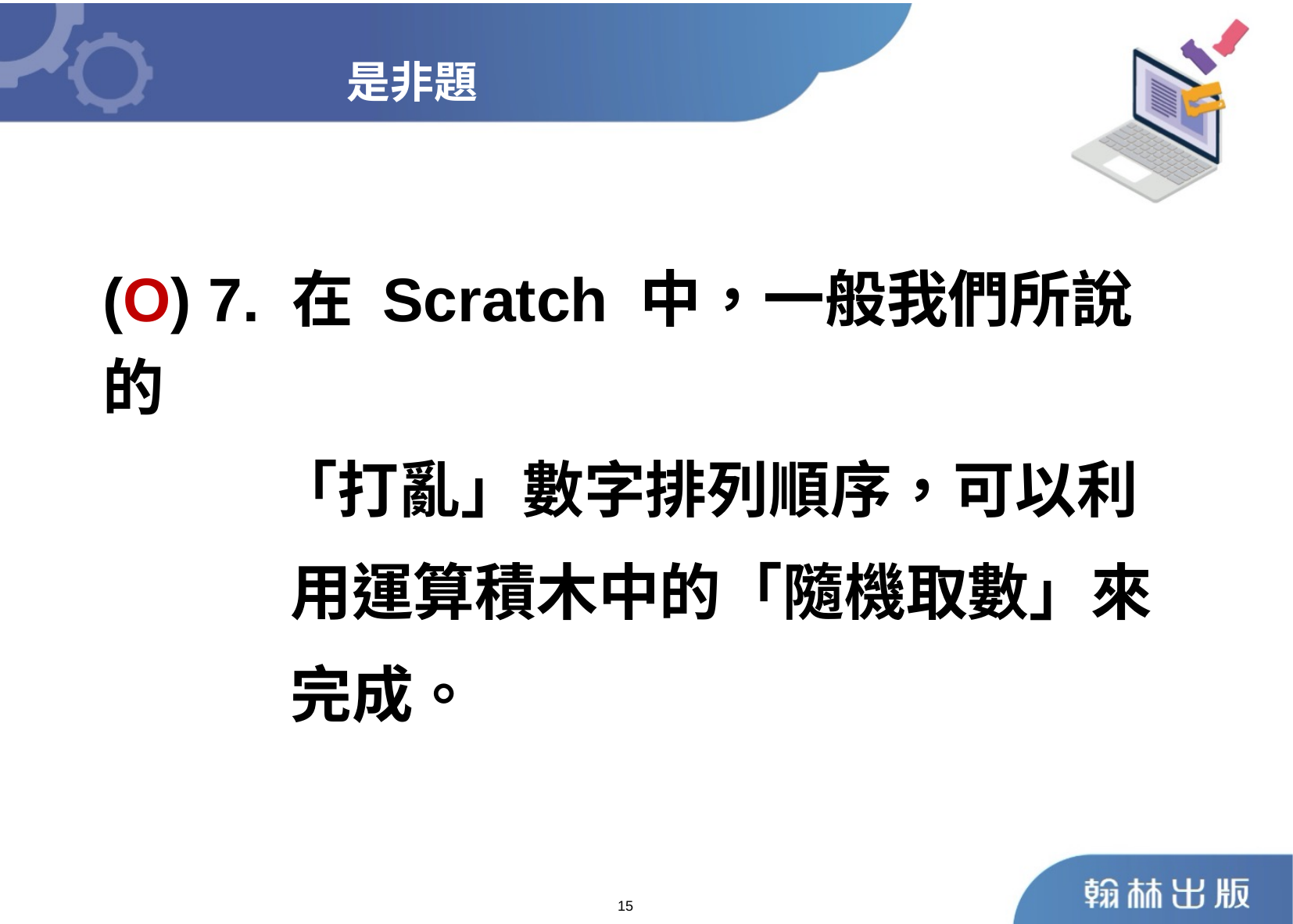

是非題
	(O) 7. 在 Scratch 中，一般我們所說的
             「打亂」數字排列順序，可以利
              用運算積木中的「隨機取數」來
              完成。
15